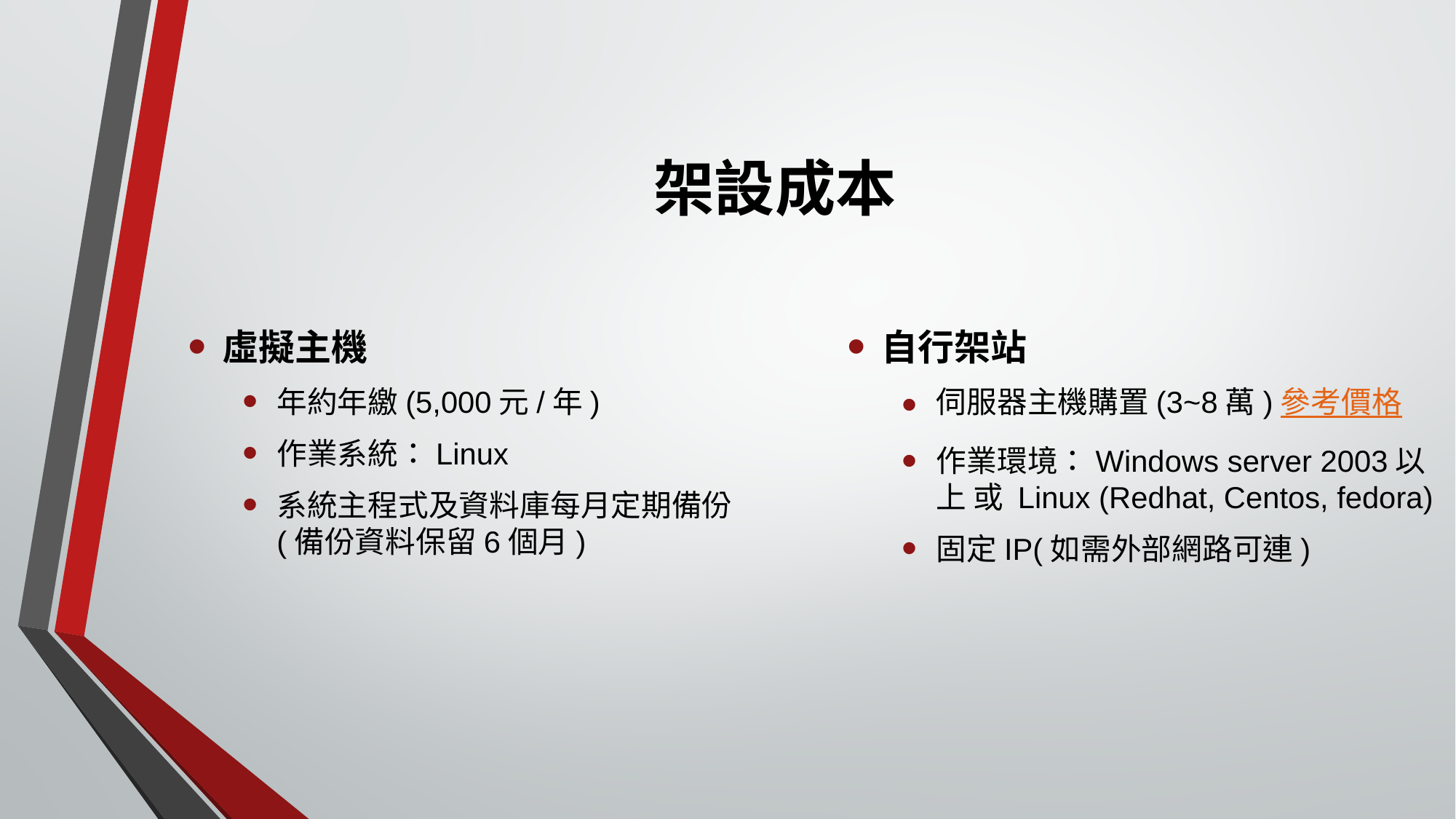

# 架設成本
虛擬主機
年約年繳(5,000元/年)
作業系統：Linux
系統主程式及資料庫每月定期備份(備份資料保留6個月)

自行架站
伺服器主機購置(3~8萬)參考價格
作業環境：Windows server 2003以上 或 Linux (Redhat, Centos, fedora)
固定IP(如需外部網路可連)